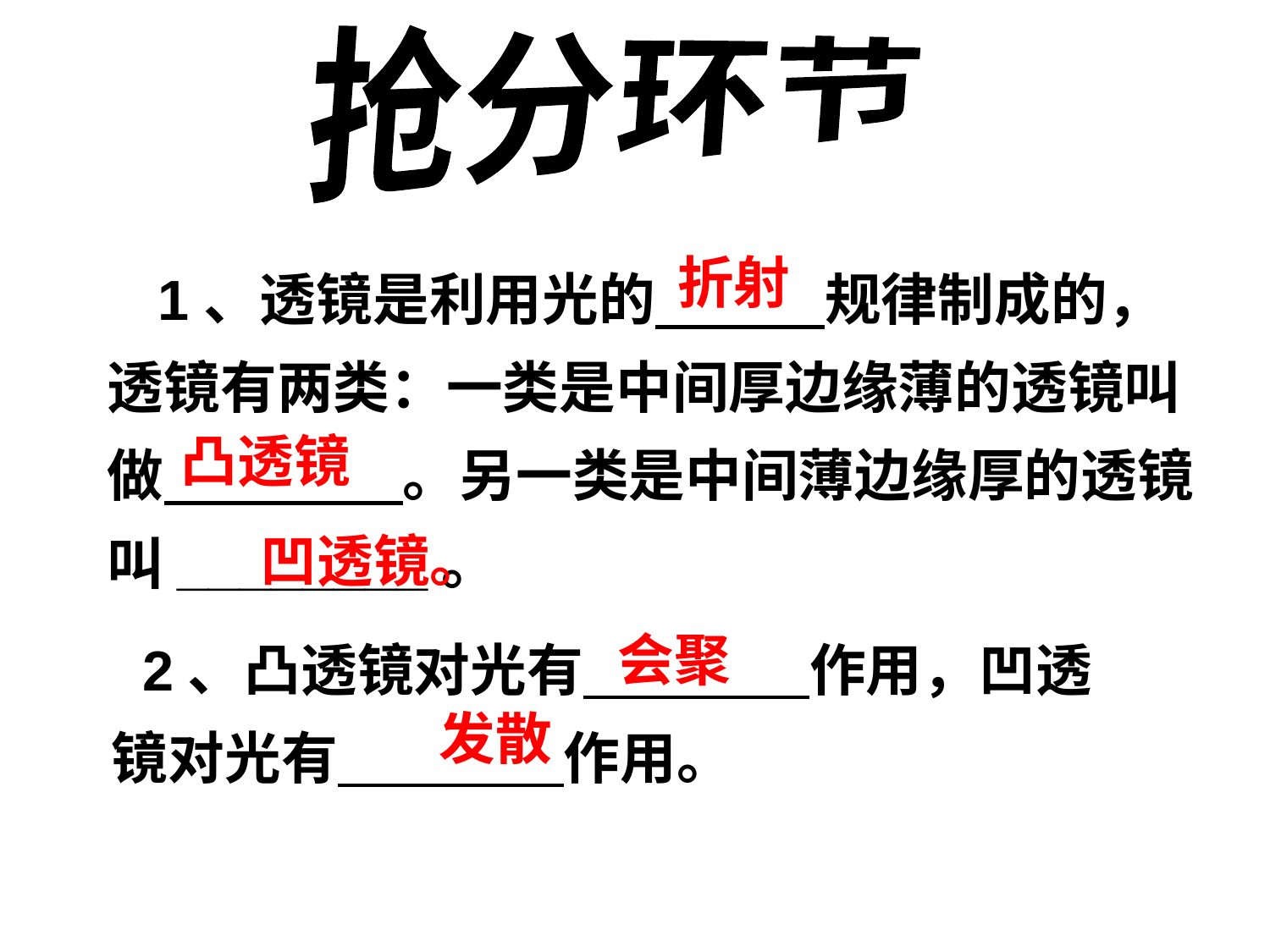

抢分环节

     1、透镜是利用光的　　　规律制成的，透镜有两类：一类是中间厚边缘薄的透镜叫做　　　　 。另一类是中间薄边缘厚的透镜叫________。
折射
凸透镜
凹透镜。
  2、凸透镜对光有　　　　作用，凹透镜对光有　　　　作用。
会聚
发散